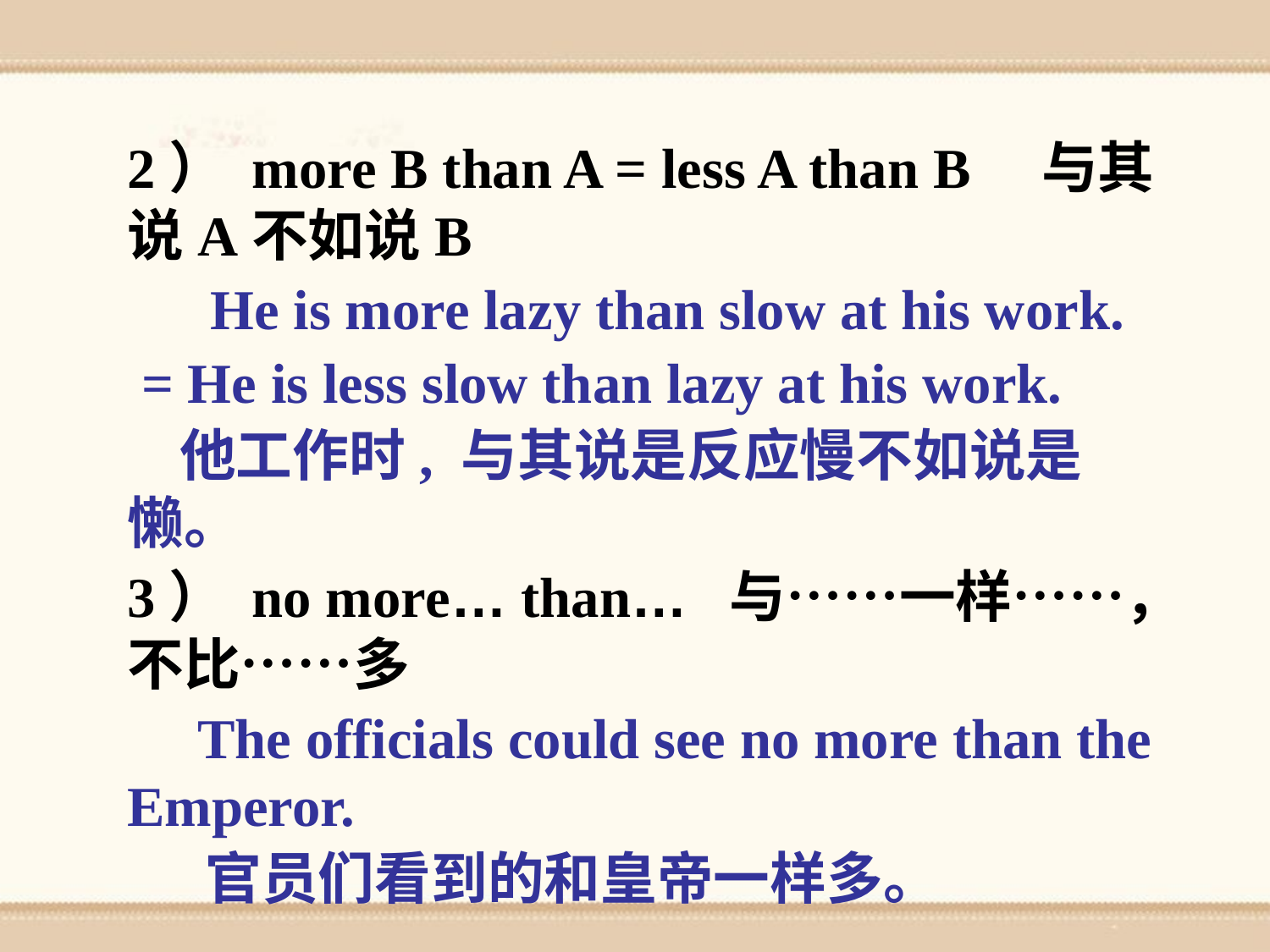

2） more B than A = less A than B    与其说A不如说B
　 He is more lazy than slow at his work.
 = He is less slow than lazy at his work.
   他工作时, 与其说是反应慢不如说是懒。
3） no more… than…  与……一样……，不比……多
　The officials could see no more than the Emperor.
     官员们看到的和皇帝一样多。